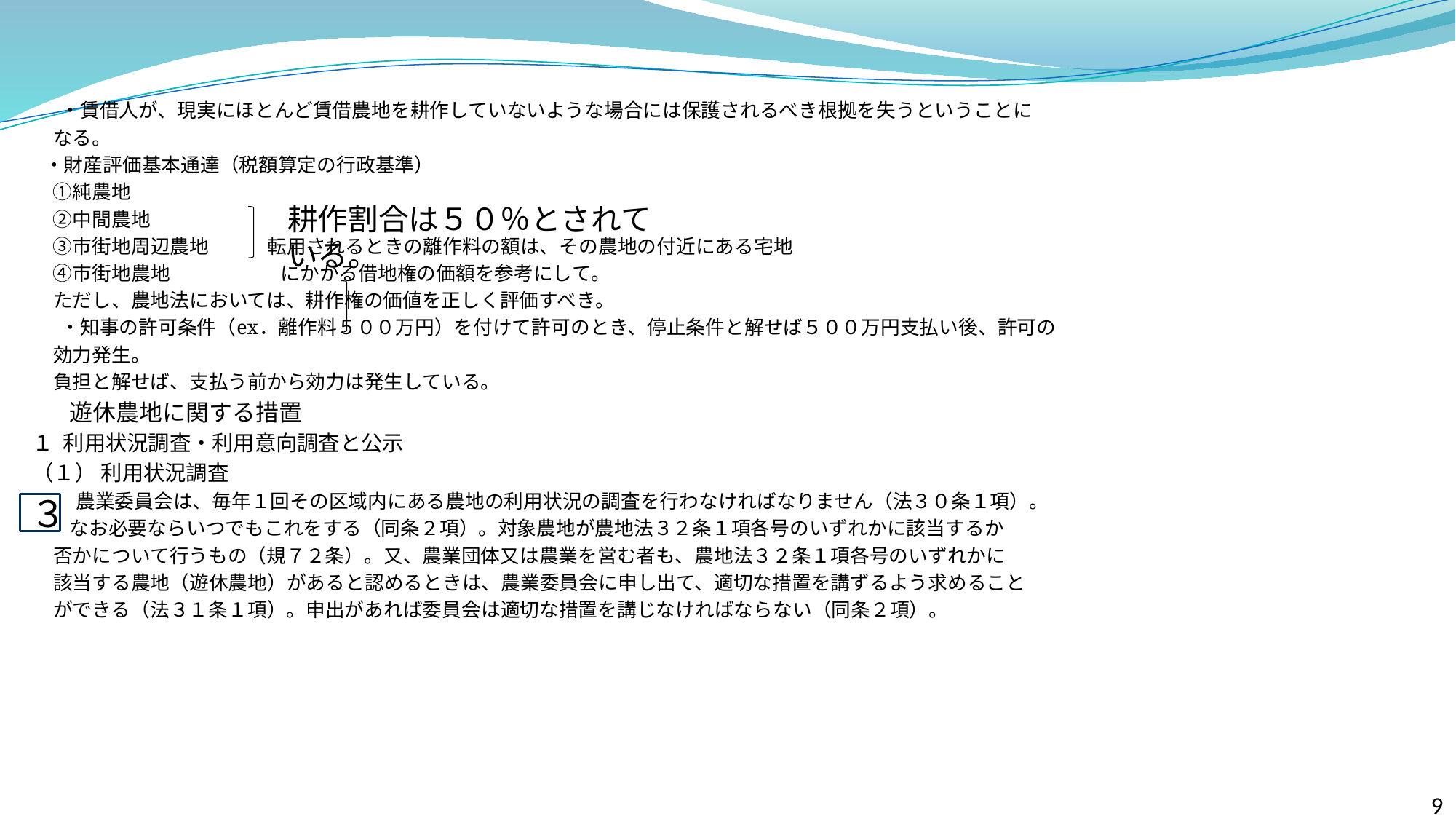

・賃借人が、現実にほとんど賃借農地を耕作していないような場合には保護されるべき根拠を失うということに
        なる。
      ・財産評価基本通達（税額算定の行政基準）
        ①純農地
        ②中間農地
        ③市街地周辺農地　　　転用されるときの離作料の額は、その農地の付近にある宅地
        ④市街地農地　　　　  　 にかかる借地権の価額を参考にして。
        ただし、農地法においては、耕作権の価値を正しく評価すべき。
　 　・知事の許可条件（ex．離作料５００万円）を付けて許可のとき、停止条件と解せば５００万円支払い後、許可の
        効力発生。
        負担と解せば、支払う前から効力は発生している。
　　 遊休農地に関する措置
   １  利用状況調査・利用意向調査と公示
   （１） 利用状況調査
　　　農業委員会は、毎年１回その区域内にある農地の利用状況の調査を行わなければなりません（法３０条１項）。
　   　なお必要ならいつでもこれをする（同条２項）。対象農地が農地法３２条１項各号のいずれかに該当するか
        否かについて行うもの（規７２条）。又、農業団体又は農業を営む者も、農地法３２条１項各号のいずれかに
        該当する農地（遊休農地）があると認めるときは、農業委員会に申し出て、適切な措置を講ずるよう求めること
        ができる（法３１条１項）。申出があれば委員会は適切な措置を講じなければならない（同条２項）。

耕作割合は５０％とされている。

３
9